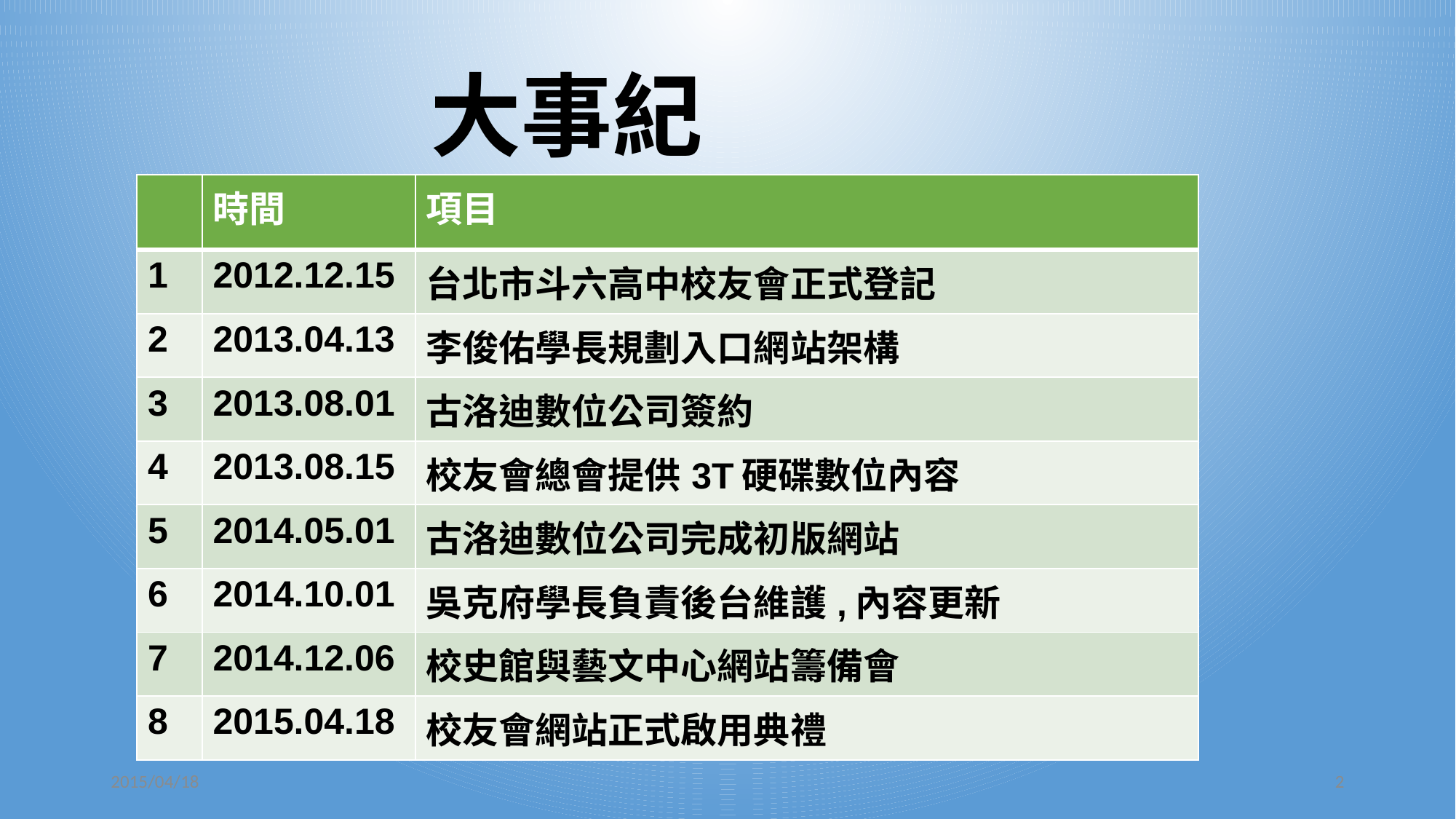

大事紀
|  | 時間 | 項目 |
| --- | --- | --- |
| 1 | 2012.12.15 | 台北市斗六高中校友會正式登記 |
| 2 | 2013.04.13 | 李俊佑學長規劃入口網站架構 |
| 3 | 2013.08.01 | 古洛迪數位公司簽約 |
| 4 | 2013.08.15 | 校友會總會提供3T硬碟數位內容 |
| 5 | 2014.05.01 | 古洛迪數位公司完成初版網站 |
| 6 | 2014.10.01 | 吳克府學長負責後台維護,內容更新 |
| 7 | 2014.12.06 | 校史館與藝文中心網站籌備會 |
| 8 | 2015.04.18 | 校友會網站正式啟用典禮 |
2015/04/18
2